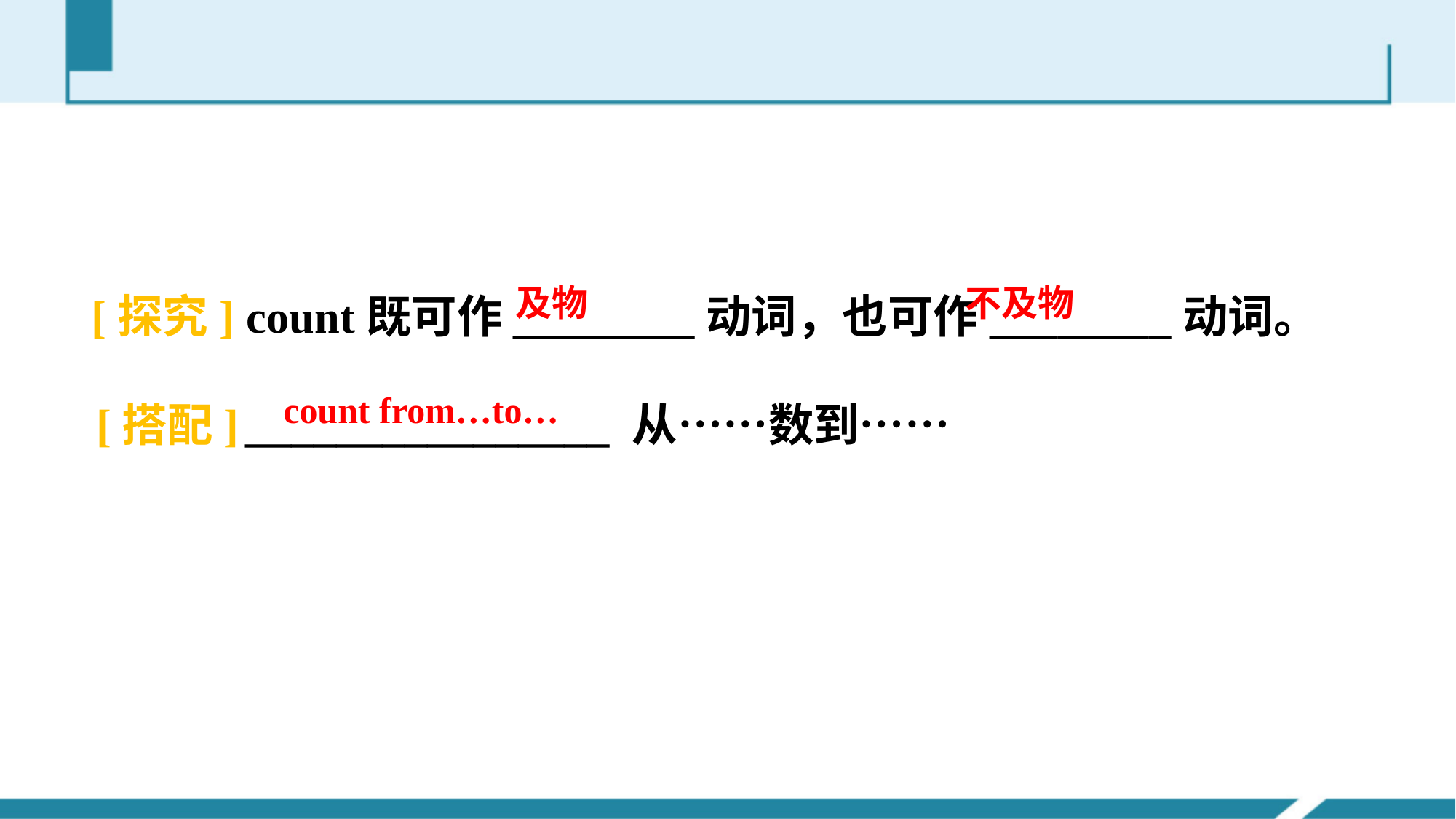

[探究] count既可作________动词，也可作________动词。
及物
不及物
[搭配] ________________ 从……数到……
count from…to…